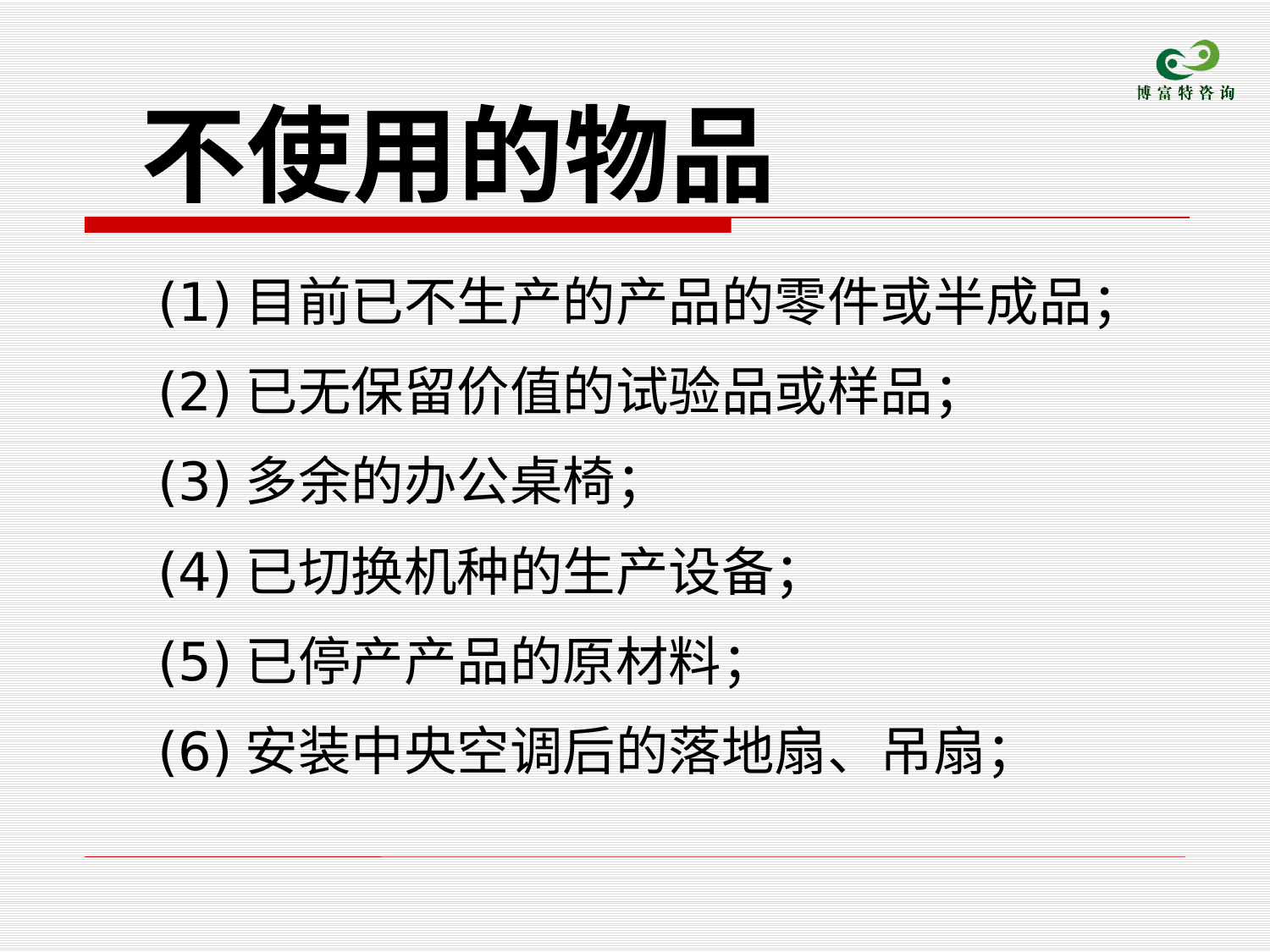

不使用的物品
(1)目前已不生产的产品的零件或半成品；
(2)已无保留价值的试验品或样品；
(3)多余的办公桌椅；
(4)已切换机种的生产设备；
(5)已停产产品的原材料；
(6)安装中央空调后的落地扇、吊扇；
120